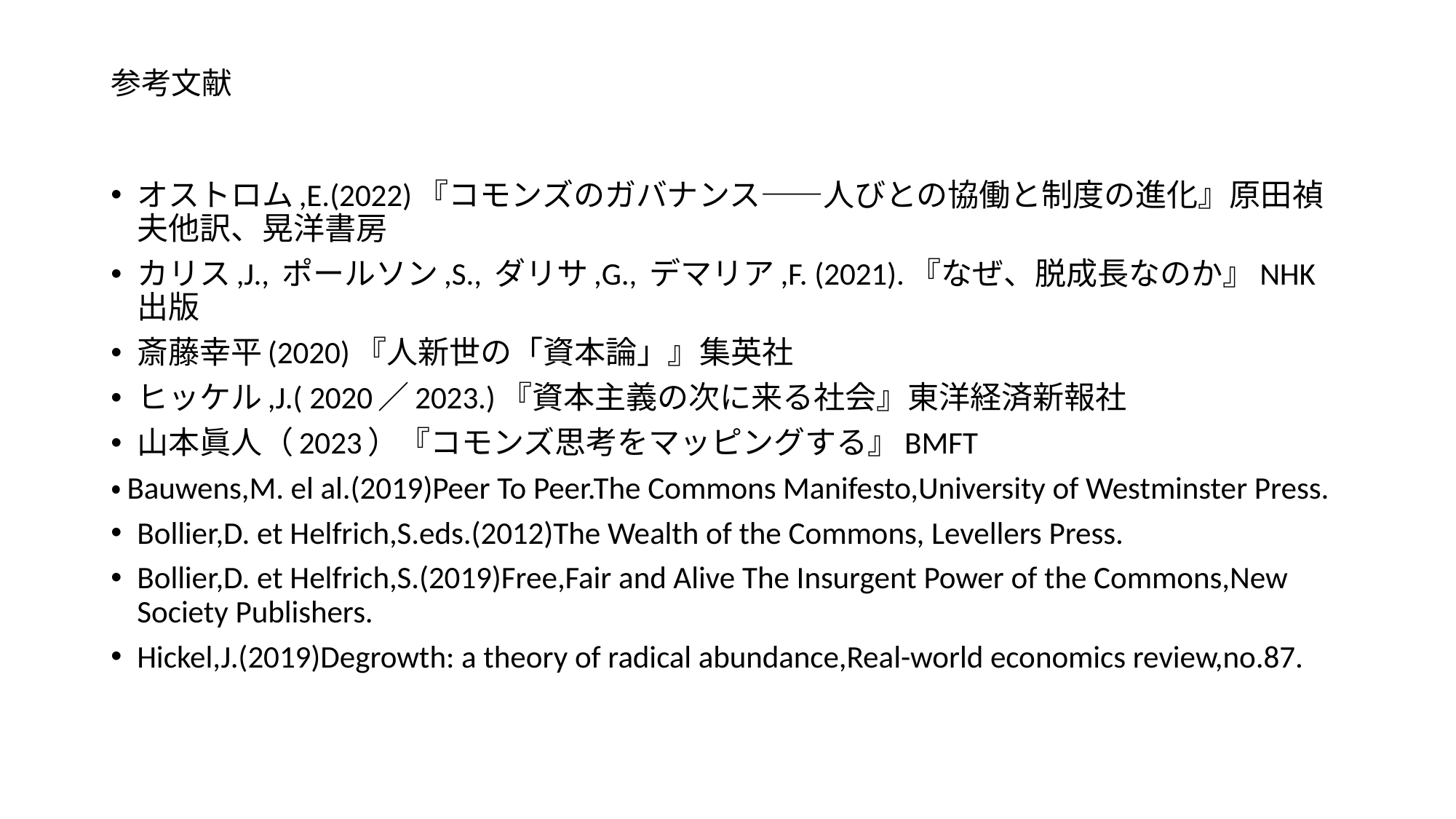

# 参考文献

オストロム,E.(2022)『コモンズのガバナンス――人びとの協働と制度の進化』原田禎夫他訳、晃洋書房
カリス,J., ポールソン,S., ダリサ,G., デマリア,F. (2021).『なぜ、脱成長なのか』NHK出版
斎藤幸平(2020)『人新世の「資本論」』集英社
ヒッケル,J.( 2020／2023.)『資本主義の次に来る社会』東洋経済新報社
山本眞人（2023）『コモンズ思考をマッピングする』BMFT
・Bauwens,M. el al.(2019)Peer To Peer.The Commons Manifesto,University of Westminster Press.
Bollier,D. et Helfrich,S.eds.(2012)The Wealth of the Commons, Levellers Press.
Bollier,D. et Helfrich,S.(2019)Free,Fair and Alive The Insurgent Power of the Commons,New Society Publishers.
Hickel,J.(2019)Degrowth: a theory of radical abundance,Real-world economics review,no.87.